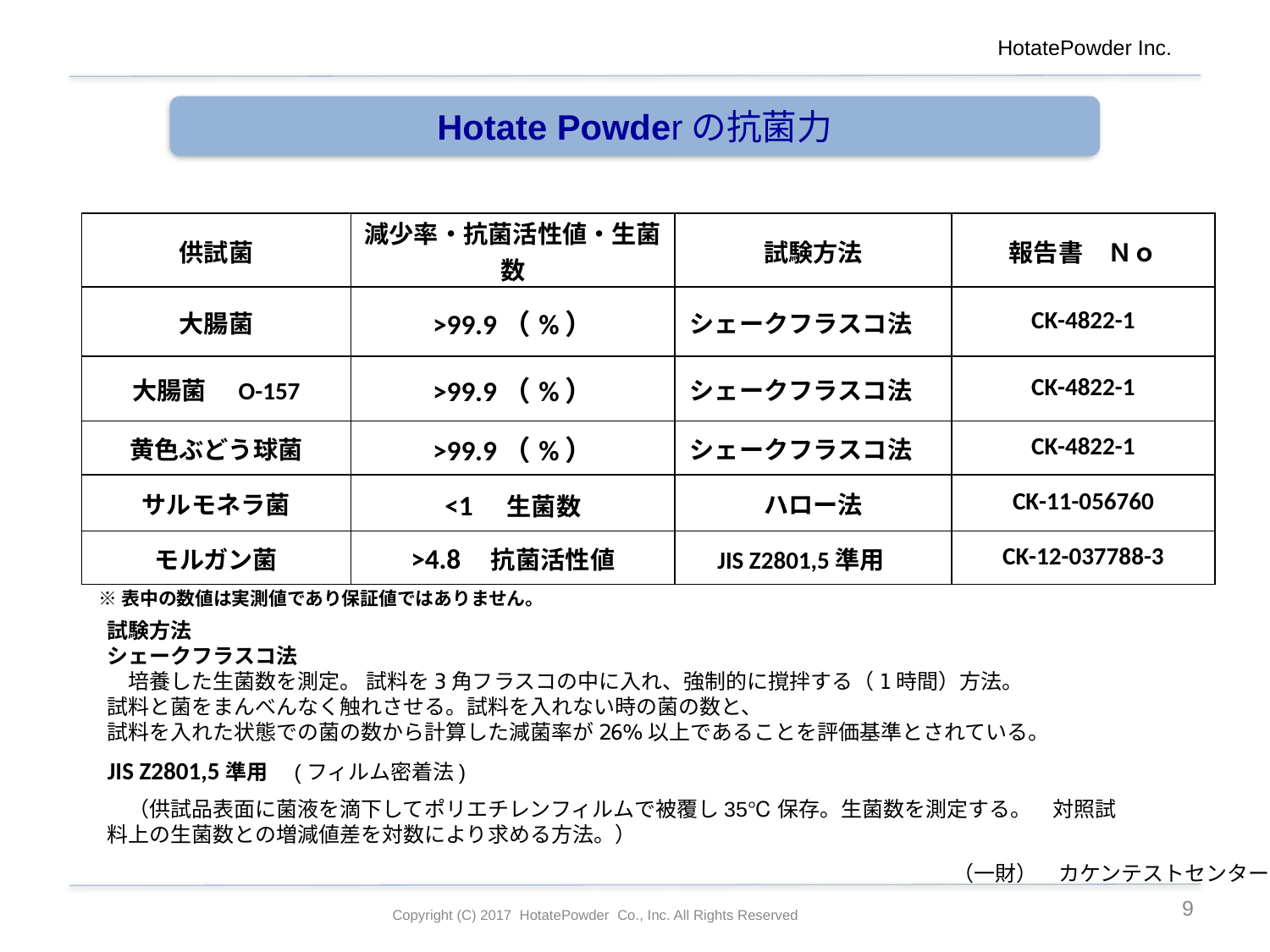

HotatePowder Inc.

Hotate Powderの抗菌力
| 供試菌 | 減少率・抗菌活性値・生菌数 | 試験方法 | 報告書　Ｎｏ |
| --- | --- | --- | --- |
| 大腸菌 | >99.9（%） | シェークフラスコ法 | CK-4822-1 |
| 大腸菌　O-157 | >99.9（%） | シェークフラスコ法 | CK-4822-1 |
| 黄色ぶどう球菌 | >99.9（%） | シェークフラスコ法 | CK-4822-1 |
| サルモネラ菌 | <1　生菌数 | ハロー法 | CK-11-056760 |
| モルガン菌 | >4.8　抗菌活性値 | JIS Z2801,5準用 | CK-12-037788-3 |
※表中の数値は実測値であり保証値ではありません。
試験方法
シェークフラスコ法
　培養した生菌数を測定。 試料を3角フラスコの中に入れ、強制的に撹拌する（1時間）方法。
試料と菌をまんべんなく触れさせる。試料を入れない時の菌の数と、
試料を入れた状態での菌の数から計算した減菌率が26%以上であることを評価基準とされている。
JIS Z2801,5準用　(フィルム密着法)
　（供試品表面に菌液を滴下してポリエチレンフィルムで被覆し35℃保存。生菌数を測定する。　対照試料上の生菌数との増減値差を対数により求める方法。）
（一財）　カケンテストセンター
9
Copyright (C) 2017  HotatePowder  Co., Inc. All Rights Reserved